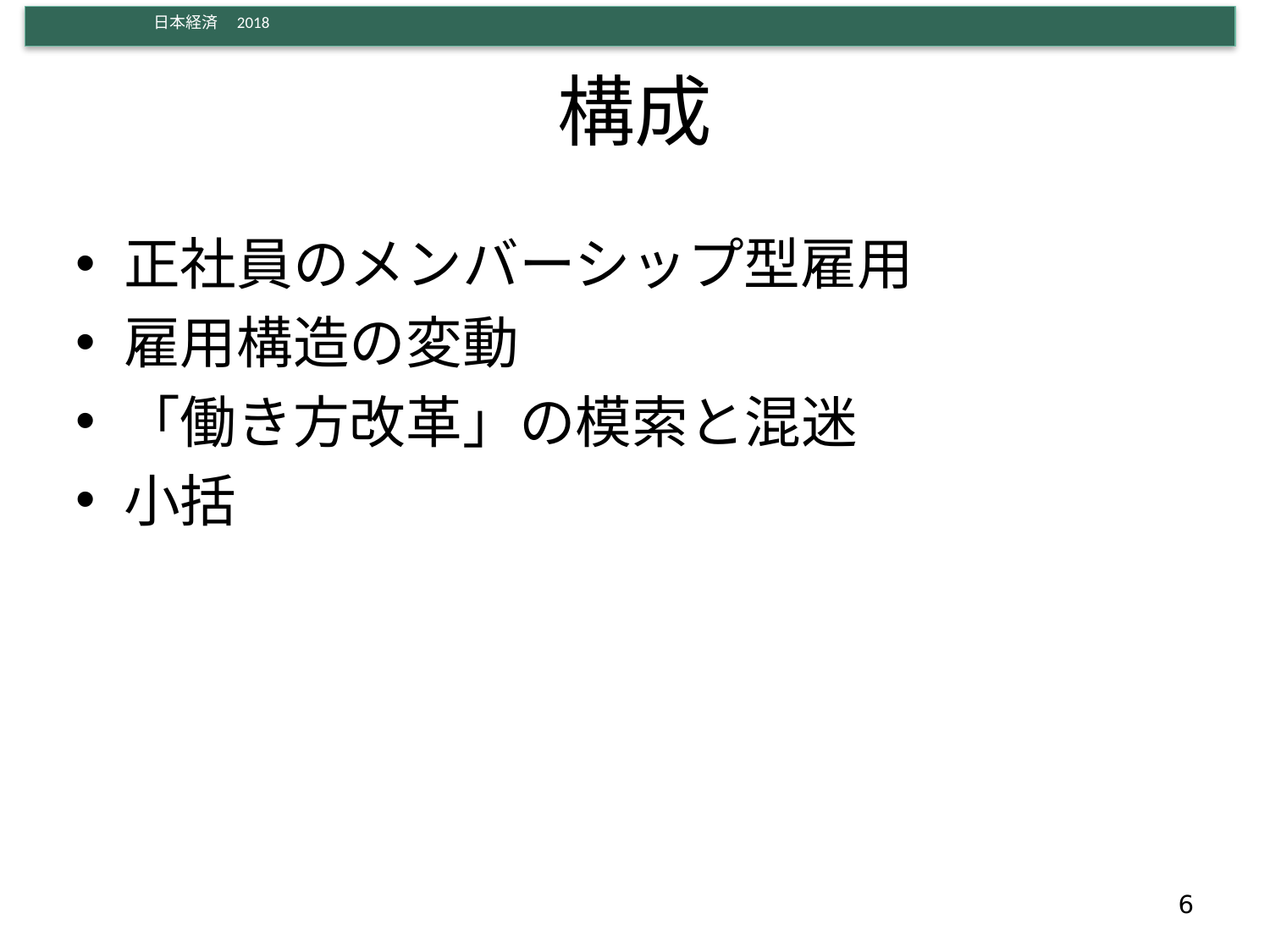

# 構成
正社員のメンバーシップ型雇用
雇用構造の変動
「働き方改革」の模索と混迷
小括
6